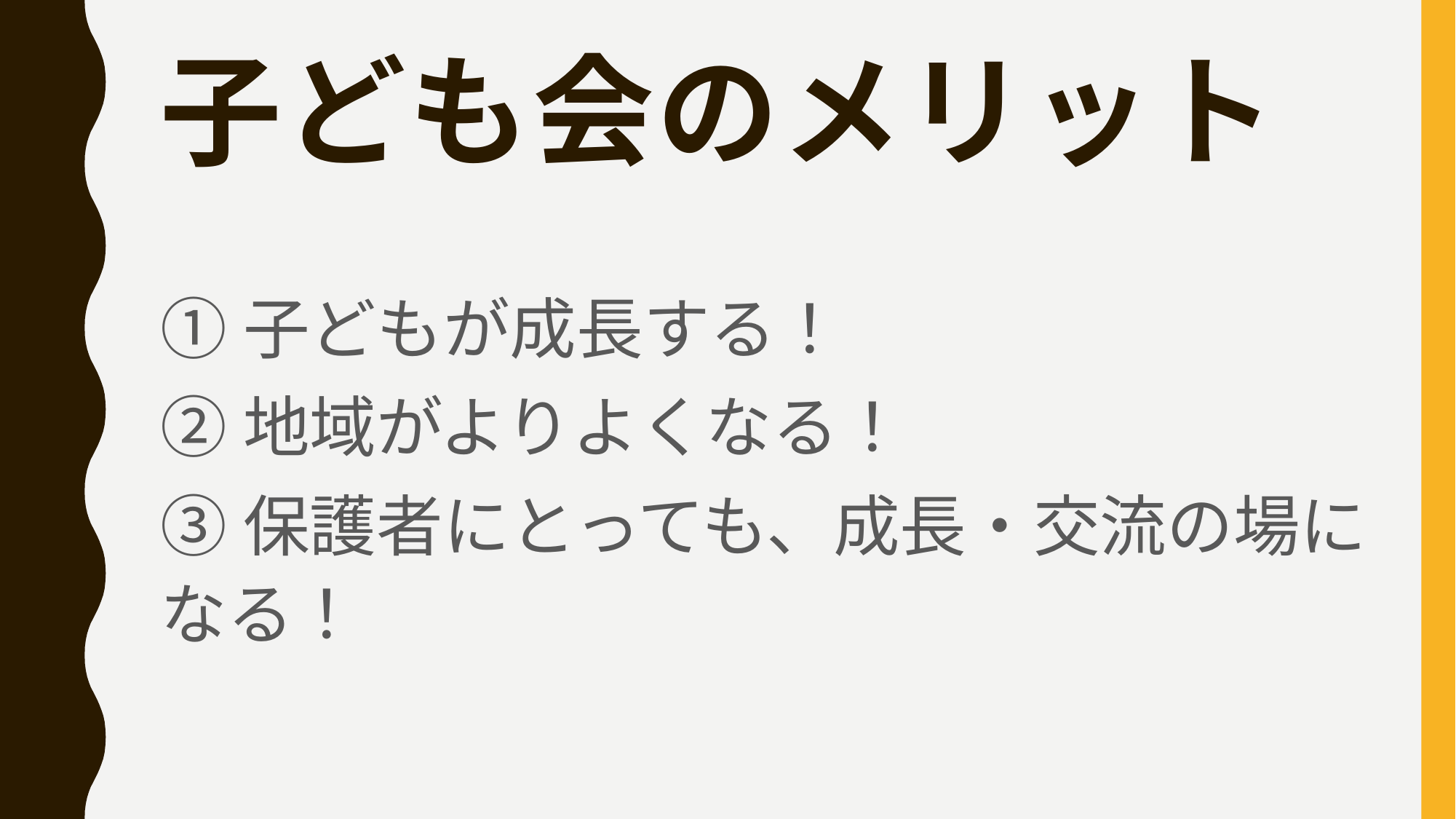

# 子ども会のメリット
①子どもが成長する！
②地域がよりよくなる！
③保護者にとっても、成長・交流の場になる！